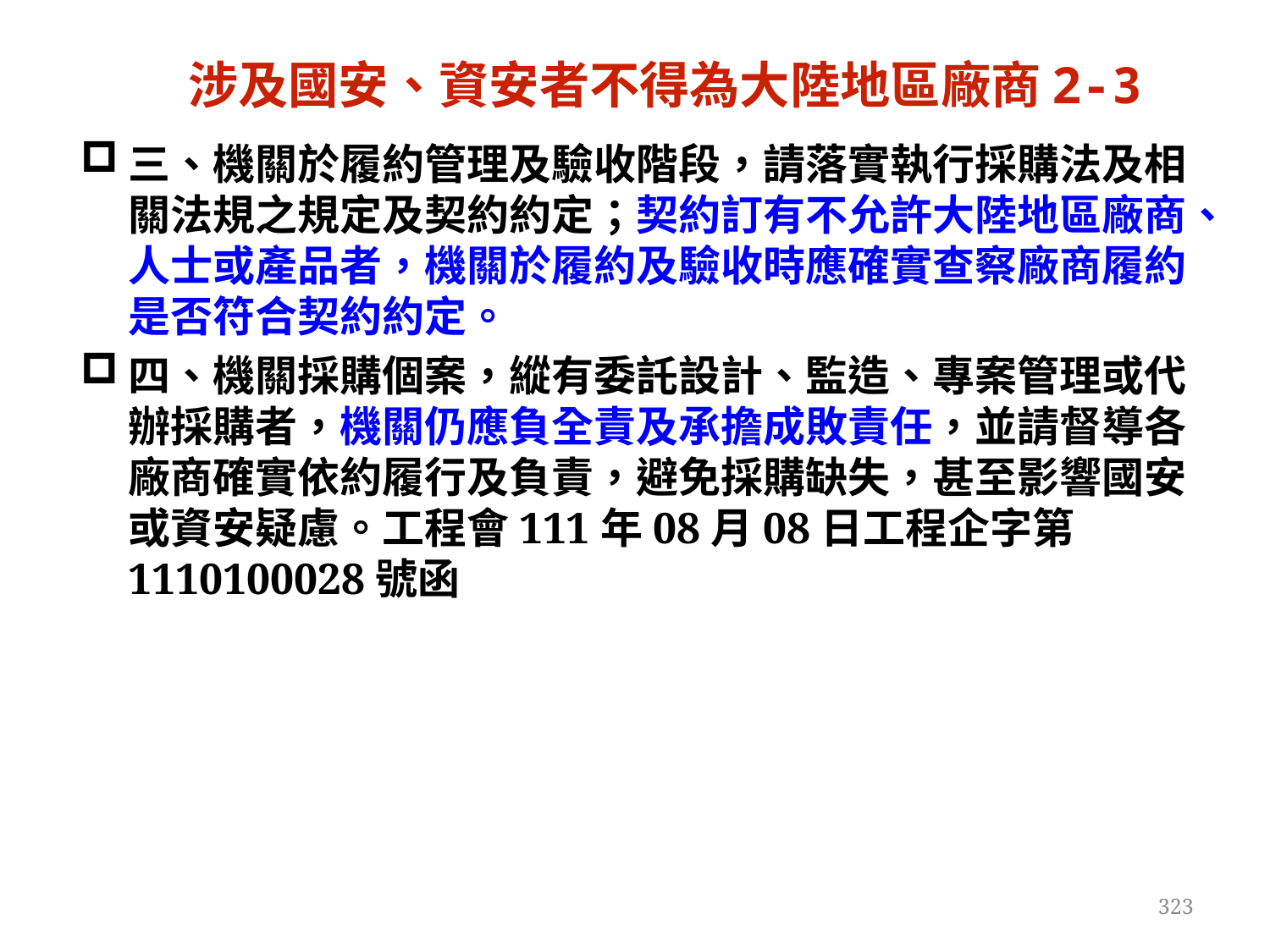

涉及國安、資安者不得為大陸地區廠商2-3
三、機關於履約管理及驗收階段，請落實執行採購法及相關法規之規定及契約約定；契約訂有不允許大陸地區廠商、人士或產品者，機關於履約及驗收時應確實查察廠商履約是否符合契約約定。
四、機關採購個案，縱有委託設計、監造、專案管理或代辦採購者，機關仍應負全責及承擔成敗責任，並請督導各廠商確實依約履行及負責，避免採購缺失，甚至影響國安或資安疑慮。工程會111年08月08日工程企字第1110100028號函

323